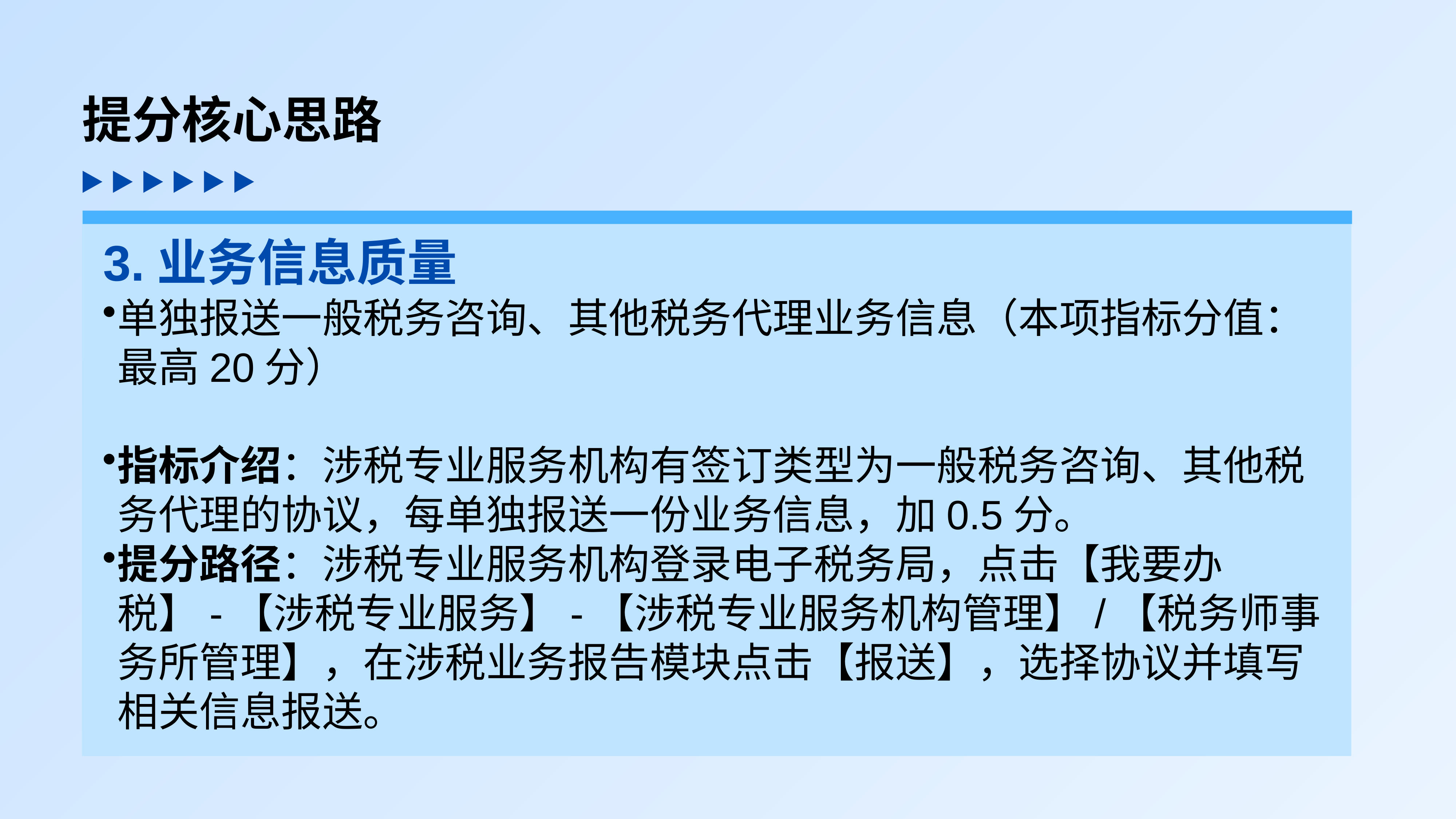

提分核心思路

3.业务信息质量
单独报送一般税务咨询、其他税务代理业务信息（本项指标分值：最高20分）

指标介绍：涉税专业服务机构有签订类型为一般税务咨询、其他税务代理的协议，每单独报送一份业务信息，加0.5分。
提分路径：涉税专业服务机构登录电子税务局，点击【我要办税】-【涉税专业服务】-【涉税专业服务机构管理】/【税务师事务所管理】，在涉税业务报告模块点击【报送】，选择协议并填写相关信息报送。